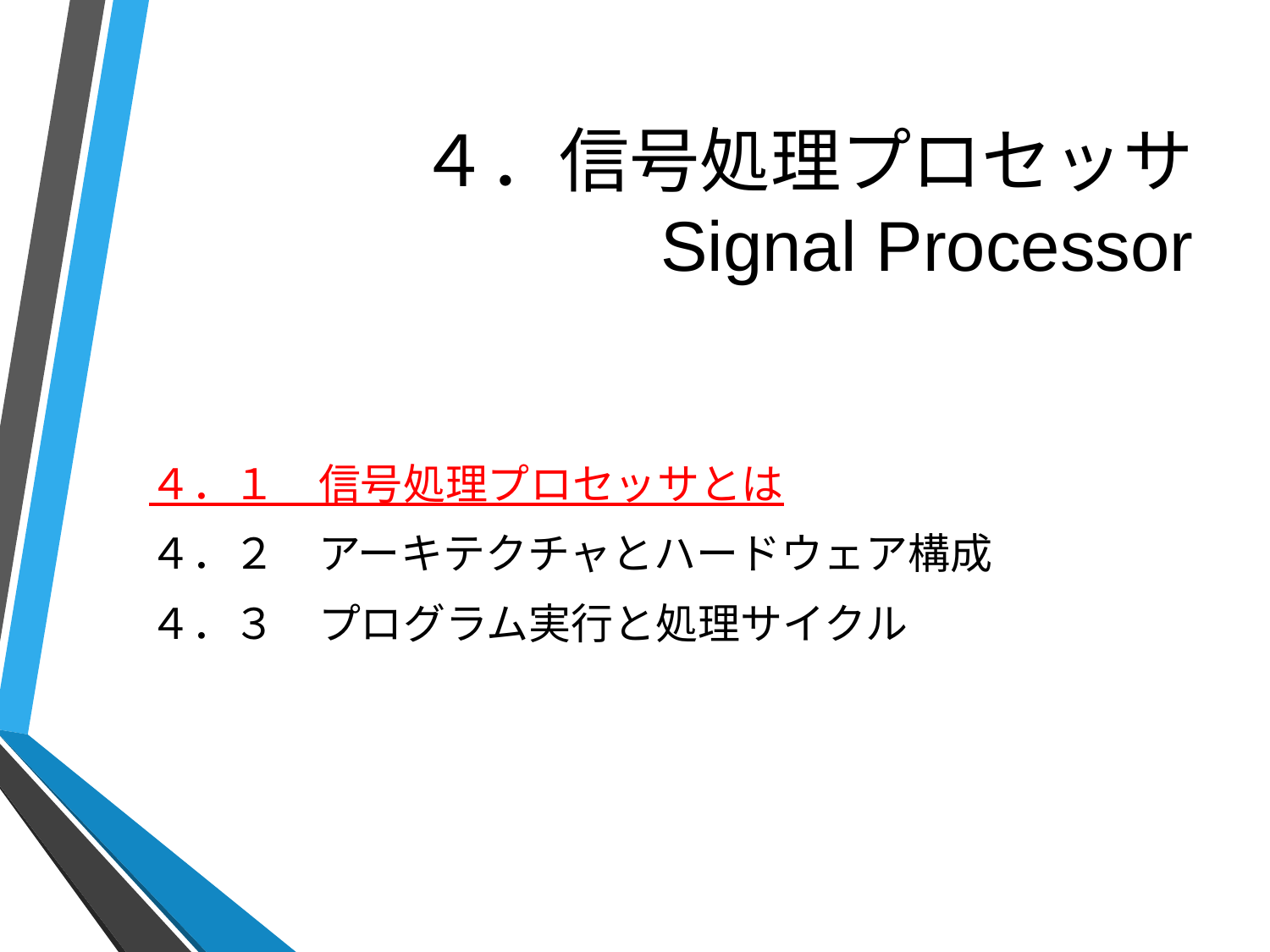

# ４．信号処理プロセッサ Signal Processor
４．１　信号処理プロセッサとは
４．２　アーキテクチャとハードウェア構成
４．３　プログラム実行と処理サイクル